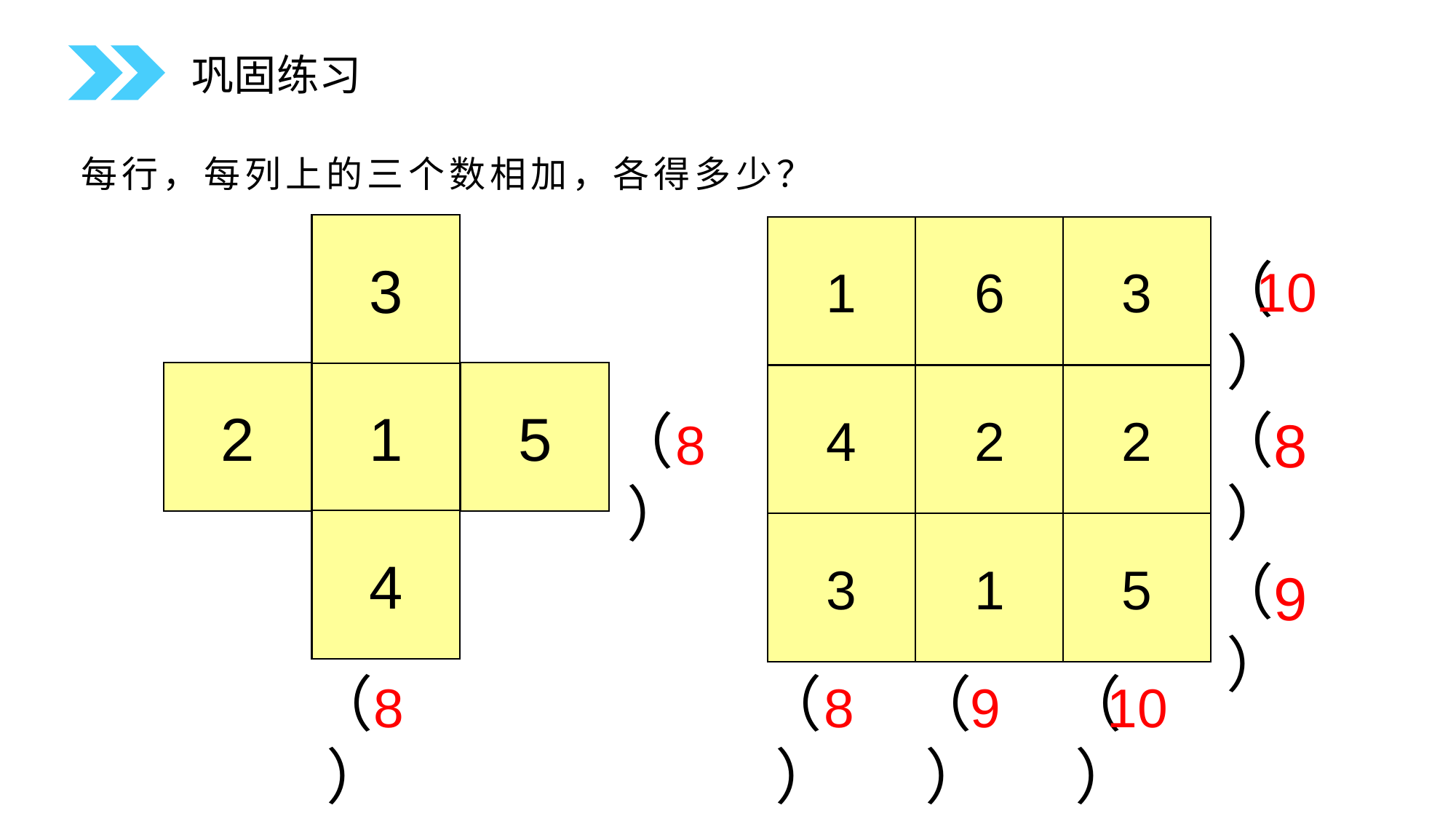

巩固练习
每行，每列上的三个数相加，各得多少？
3
5
2
1
（  ）
4
（  ）
1
6
3
（  ）
4
2
2
（  ）
3
1
5
（  ）
（  ）
（  ）
（  ）
10
8
8
9
8
8
9
10